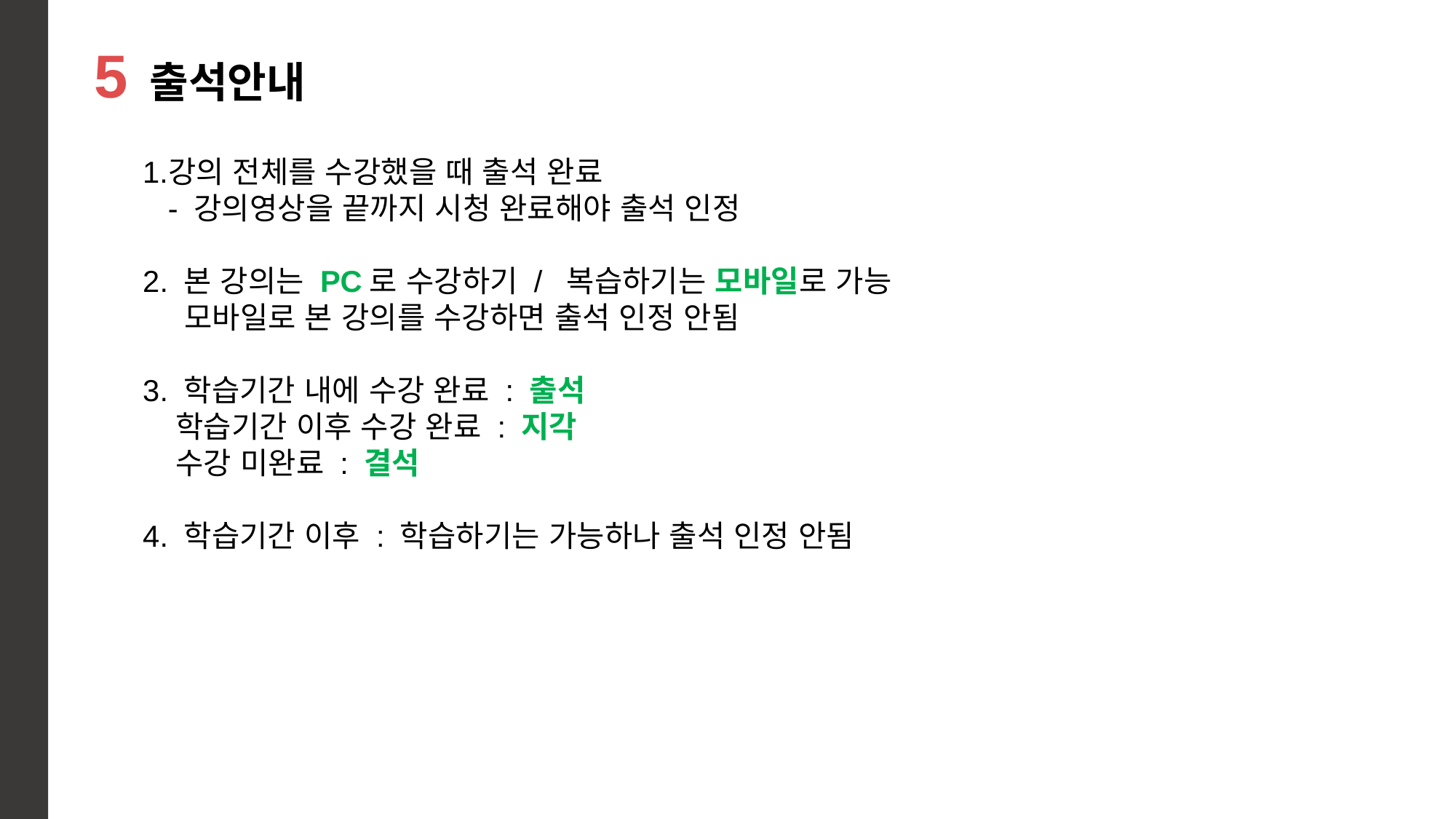

5 출석안내

강의 전체를 수강했을 때 출석 완료
   - 강의영상을 끝까지 시청 완료해야 출석 인정

2. 본 강의는 PC로 수강하기 /  복습하기는 모바일로 가능
    모바일로 본 강의를 수강하면 출석 인정 안됨

3. 학습기간 내에 수강 완료 : 출석
   학습기간 이후 수강 완료 : 지각
   수강 미완료 : 결석

4. 학습기간 이후 : 학습하기는 가능하나 출석 인정 안됨